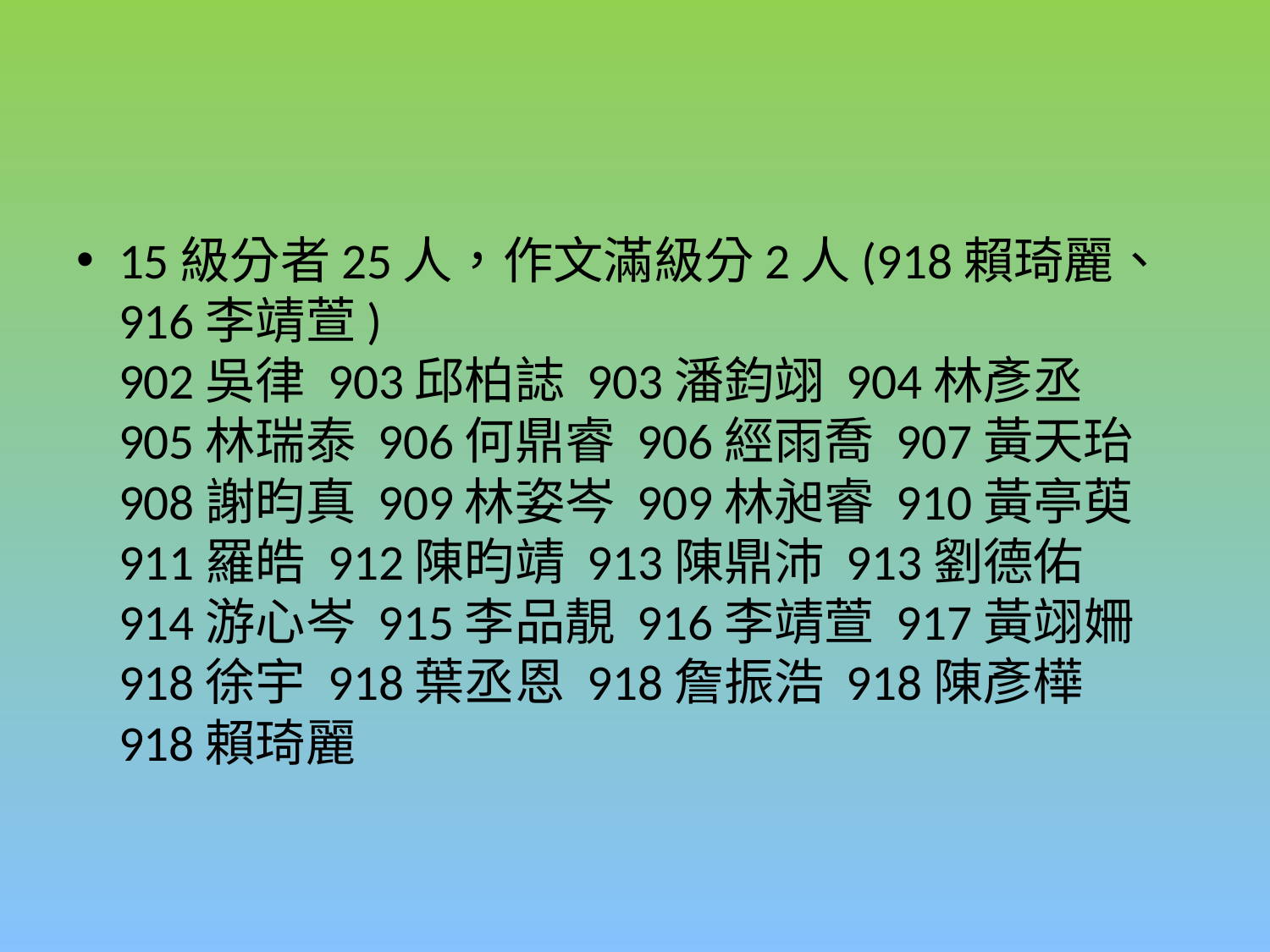

#
15級分者25人，作文滿級分2人(918賴琦麗、916李靖萱)
902吳律 903邱柏誌 903潘鈞翊 904林彥丞
905林瑞泰 906何鼎睿 906經雨喬 907黃天珆
908謝昀真 909林姿岑 909林昶睿 910黃亭萸
911羅皓 912陳昀靖 913陳鼎沛 913劉德佑
914游心岑 915李品靚 916李靖萱 917黃翊姍
918徐宇 918葉丞恩 918詹振浩 918陳彥樺
918賴琦麗